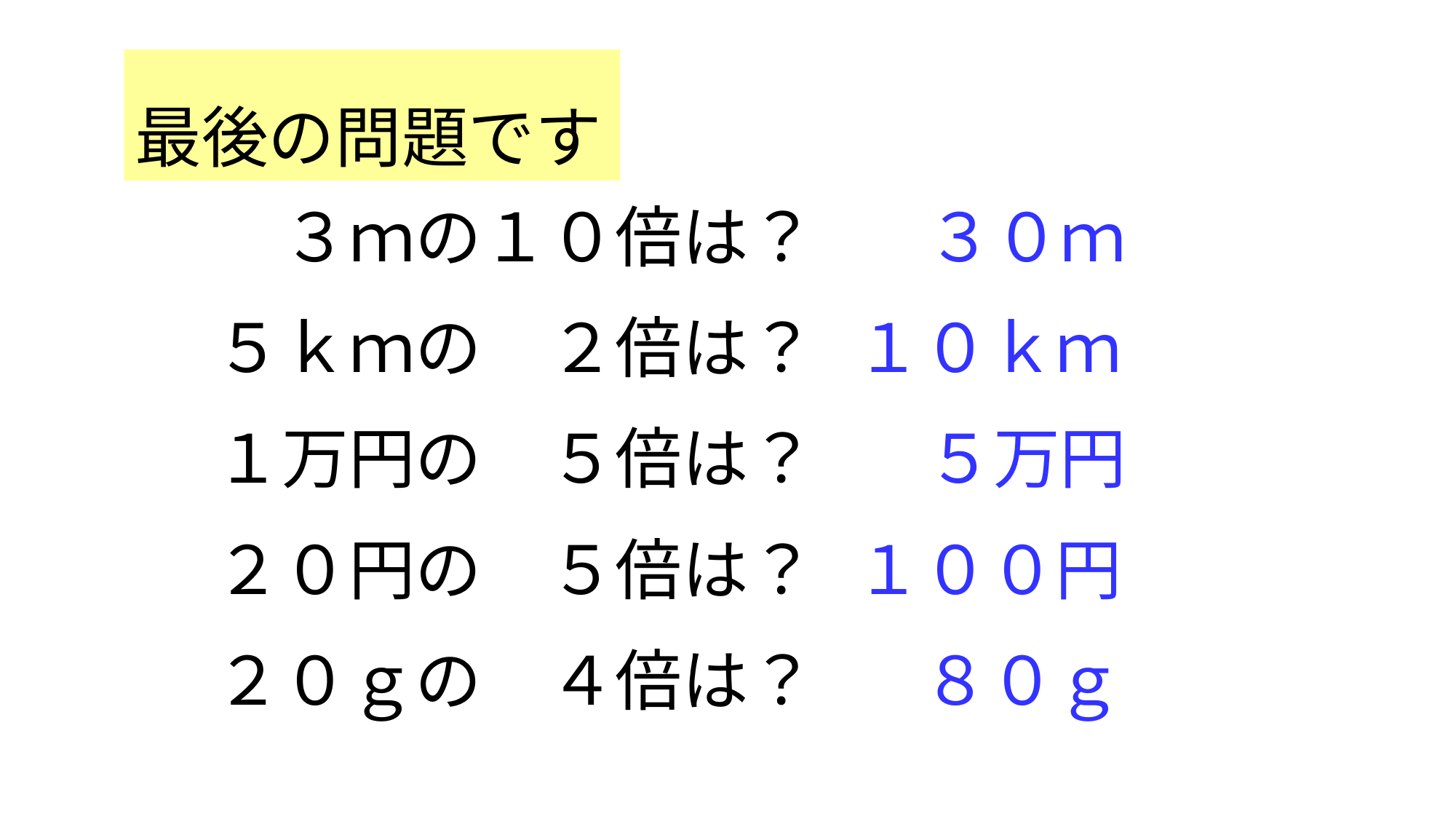

最後の問題です
　３ｍの１０倍は？
３０ｍ
５ｋｍの　２倍は？
１０ｋｍ
１万円の　５倍は？
５万円
２０円の　５倍は？
１００円
２０ｇの　４倍は？
　８０ｇ